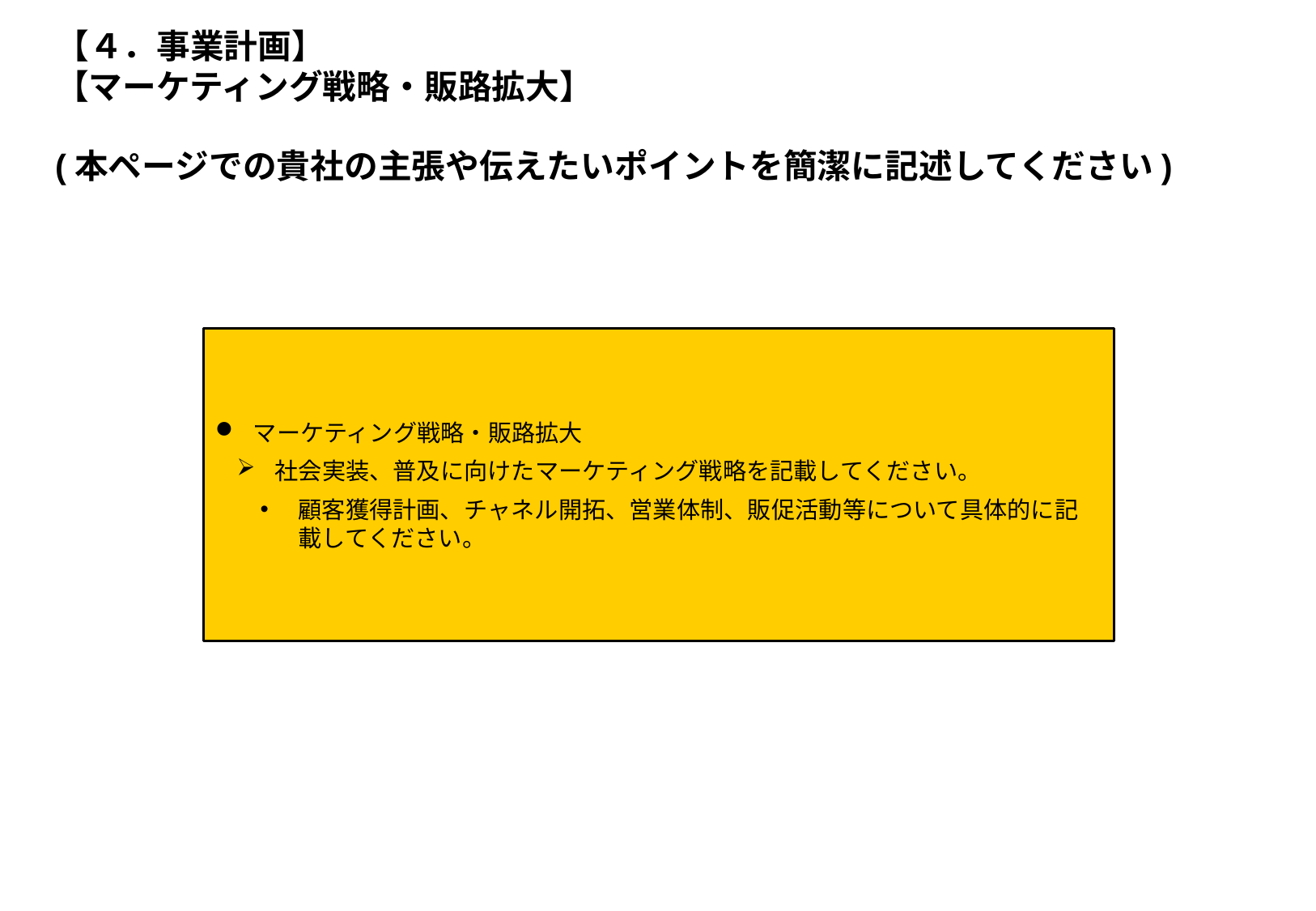

# 【４．事業計画】 【マーケティング戦略・販路拡大】
(本ページでの貴社の主張や伝えたいポイントを簡潔に記述してください)
マーケティング戦略・販路拡大
社会実装、普及に向けたマーケティング戦略を記載してください。
顧客獲得計画、チャネル開拓、営業体制、販促活動等について具体的に記載してください。